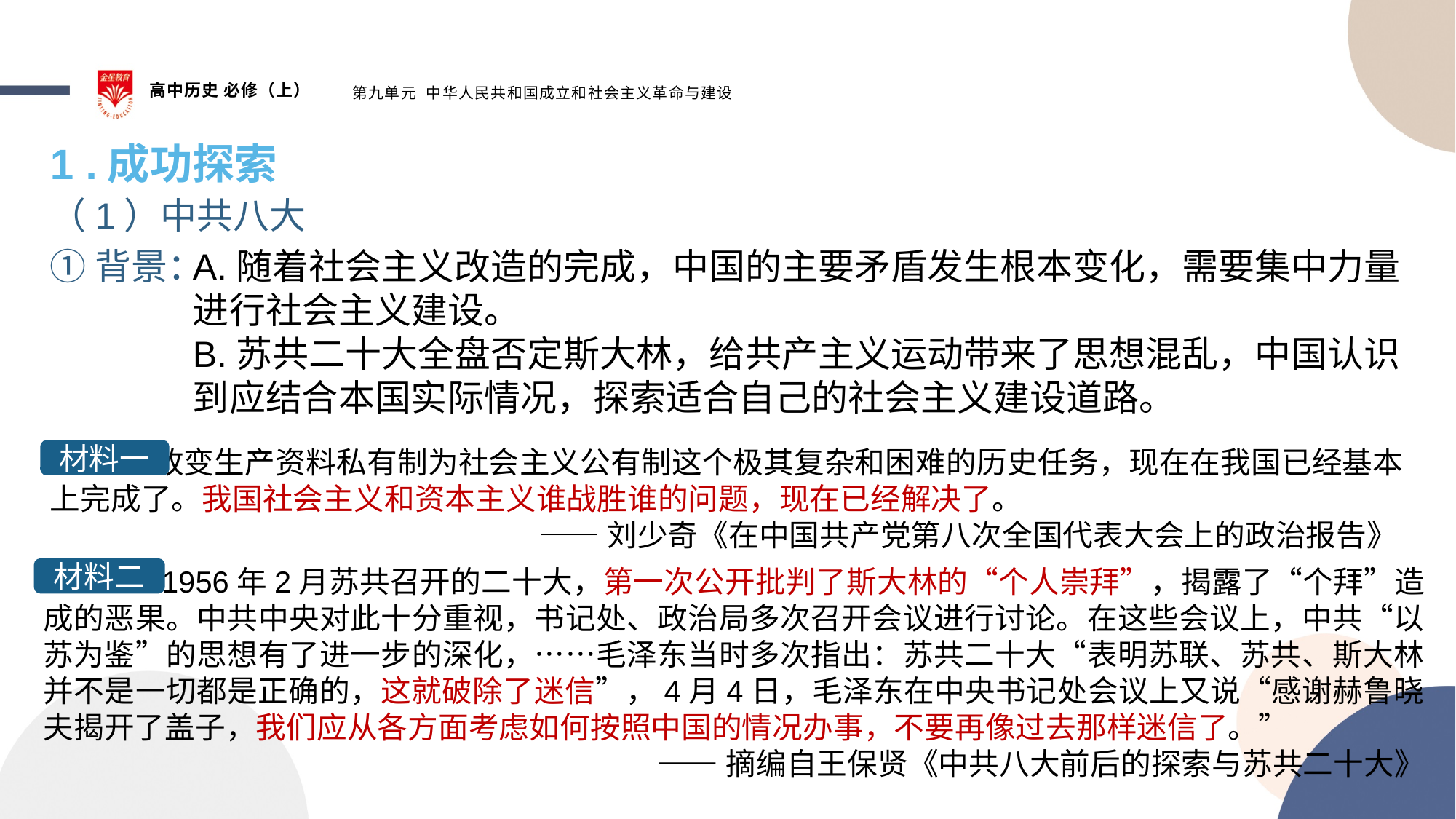

高中历史 必修（上）

第九单元  中华人民共和国成立和社会主义革命与建设
1 .成功探索
（1）中共八大
①背景：
A.随着社会主义改造的完成，中国的主要矛盾发生根本变化，需要集中力量进行社会主义建设。
B.苏共二十大全盘否定斯大林，给共产主义运动带来了思想混乱，中国认识到应结合本国实际情况，探索适合自己的社会主义建设道路。
              改变生产资料私有制为社会主义公有制这个极其复杂和困难的历史任务，现在在我国已经基本上完成了。我国社会主义和资本主义谁战胜谁的问题，现在已经解决了。
                            ——刘少奇《在中国共产党第八次全国代表大会上的政治报告》
材料一
              1956年2月苏共召开的二十大，第一次公开批判了斯大林的“个人崇拜”，揭露了“个拜”造成的恶果。中共中央对此十分重视，书记处、政治局多次召开会议进行讨论。在这些会议上，中共“以苏为鉴”的思想有了进一步的深化，……毛泽东当时多次指出：苏共二十大“表明苏联、苏共、斯大林并不是一切都是正确的，这就破除了迷信”，4月4日，毛泽东在中央书记处会议上又说“感谢赫鲁晓夫揭开了盖子，我们应从各方面考虑如何按照中国的情况办事，不要再像过去那样迷信了。”
                                   ——摘编自王保贤《中共八大前后的探索与苏共二十大》
材料二